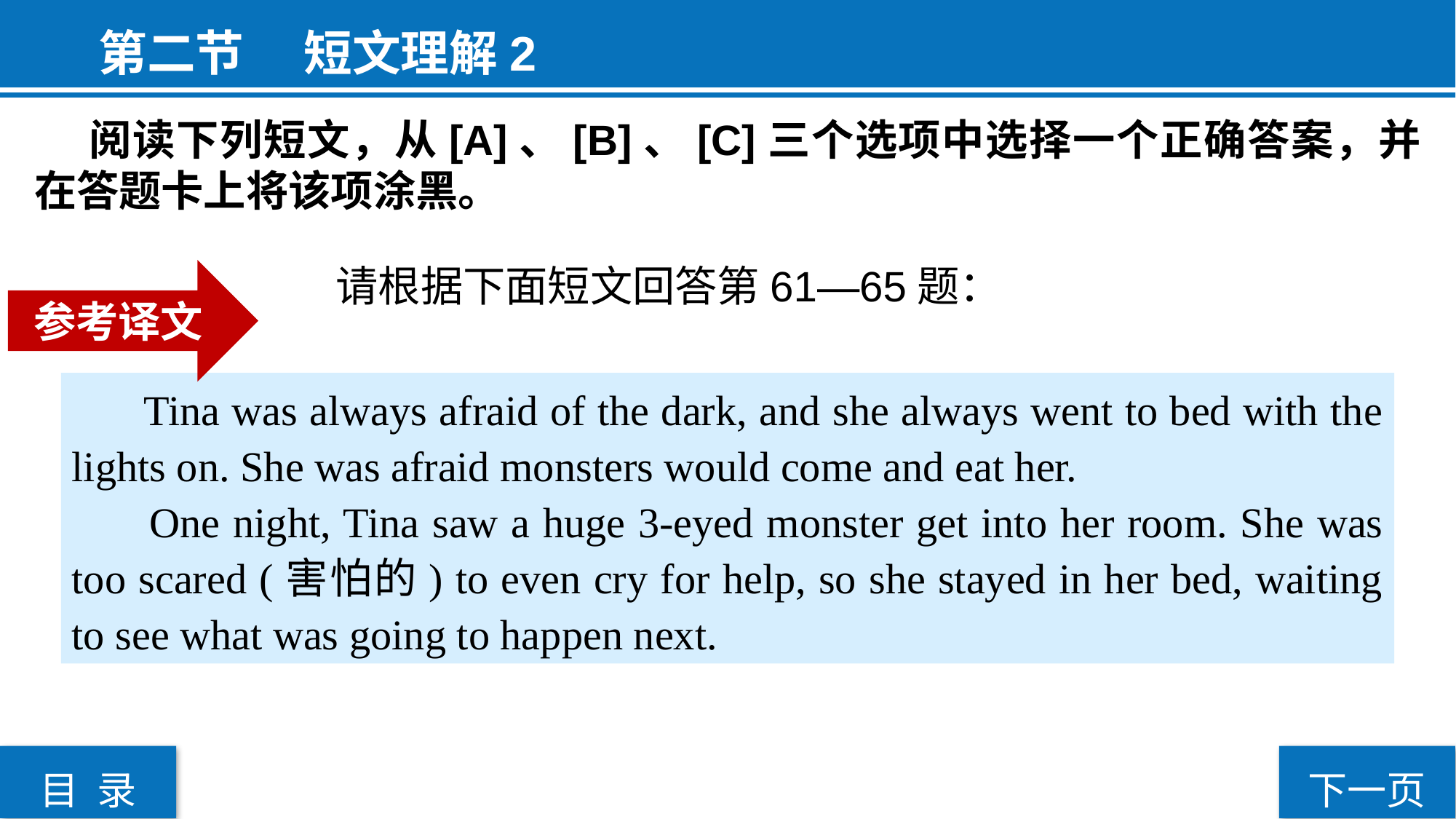

第二节  短文理解2
    阅读下列短文，从[A]、[B]、[C]三个选项中选择一个正确答案，并在答题卡上将该项涂黑。
    请根据下面短文回答第61—65题：
参考译文
      Tina was always afraid of the dark, and she always went to bed with the lights on. She was afraid monsters would come and eat her.
      One night, Tina saw a huge 3-eyed monster get into her room. She was too scared (害怕的) to even cry for help, so she stayed in her bed, waiting to see what was going to happen next.